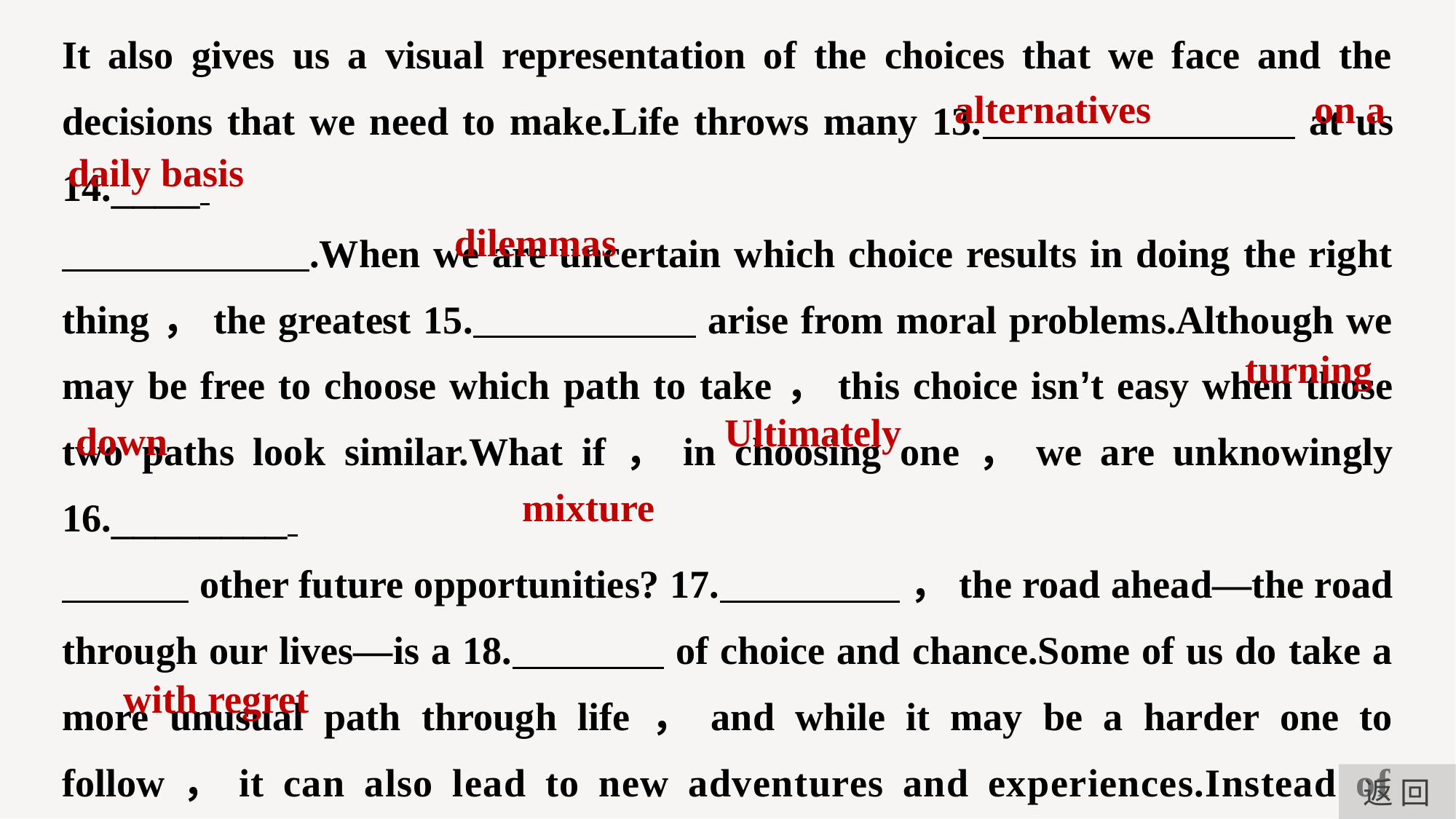

It also gives us a visual representation of the choices that we face and the decisions that we need to make.Life throws many 13.                       at us 14.____
                   .When we are uncertain which choice results in doing the right thing，the greatest 15.                   arise from moral problems.Although we may be free to choose which path to take，this choice isn’t easy when those two paths look similar.What if，in choosing one，we are unknowingly 16.________
             other future opportunities? 17.                 ，the road ahead—the road through our lives—is a 18.              of choice and chance.Some of us do take a more unusual path through life，and while it may be a harder one to follow，it can also lead to new adventures and experiences.Instead of looking back
19.                    ，we should be facing our future with energy and optimism，for the choices are ours，and ours only.
alternatives
on a
daily basis
dilemmas
turning
Ultimately
down
mixture
with regret
返 回